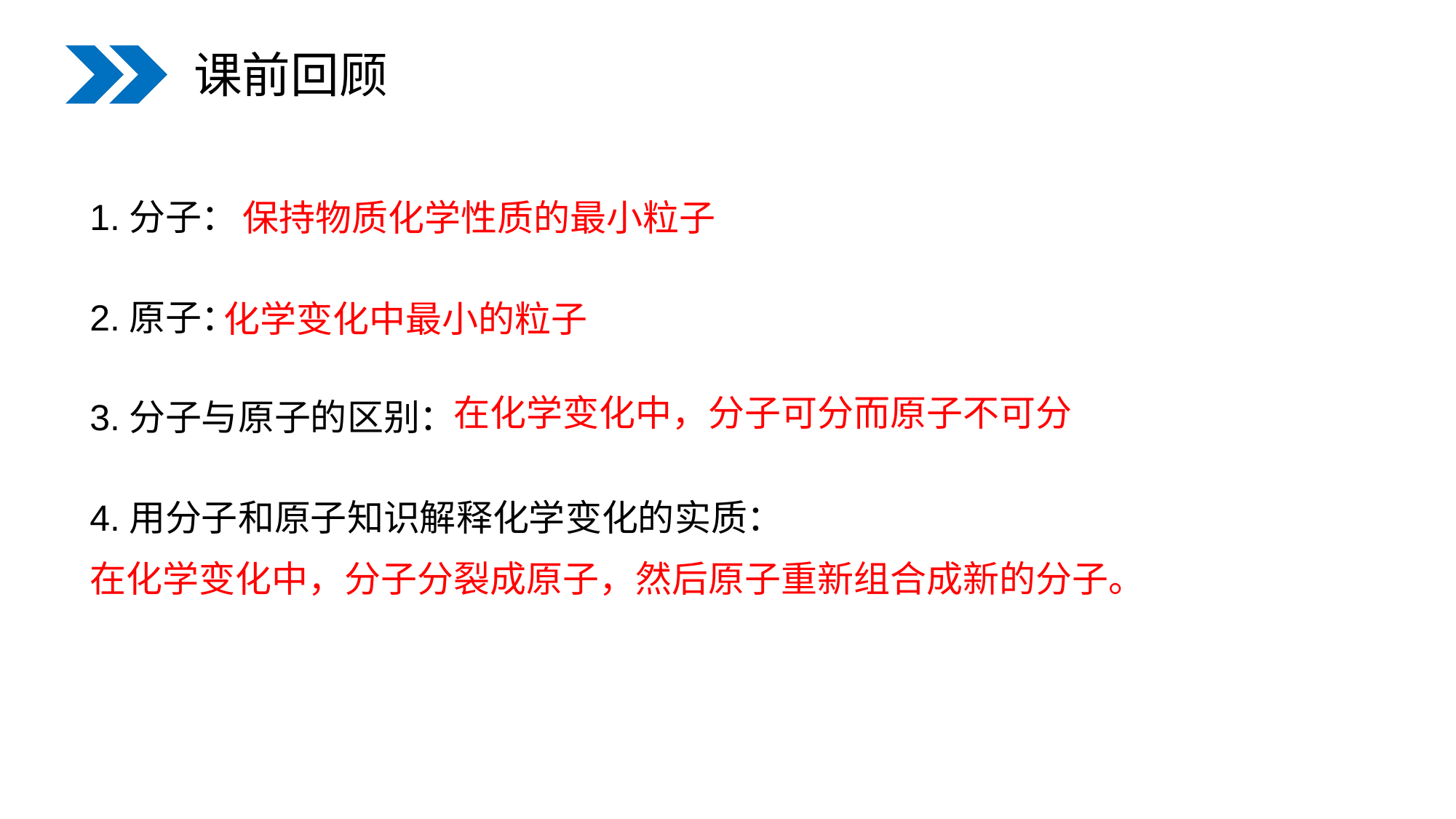

课前回顾

1.分子：

2.原子：

3.分子与原子的区别：

4.用分子和原子知识解释化学变化的实质：

 保持物质化学性质的最小粒子
化学变化中最小的粒子
在化学变化中，分子可分而原子不可分
在化学变化中，分子分裂成原子，然后原子重新组合成新的分子。
2